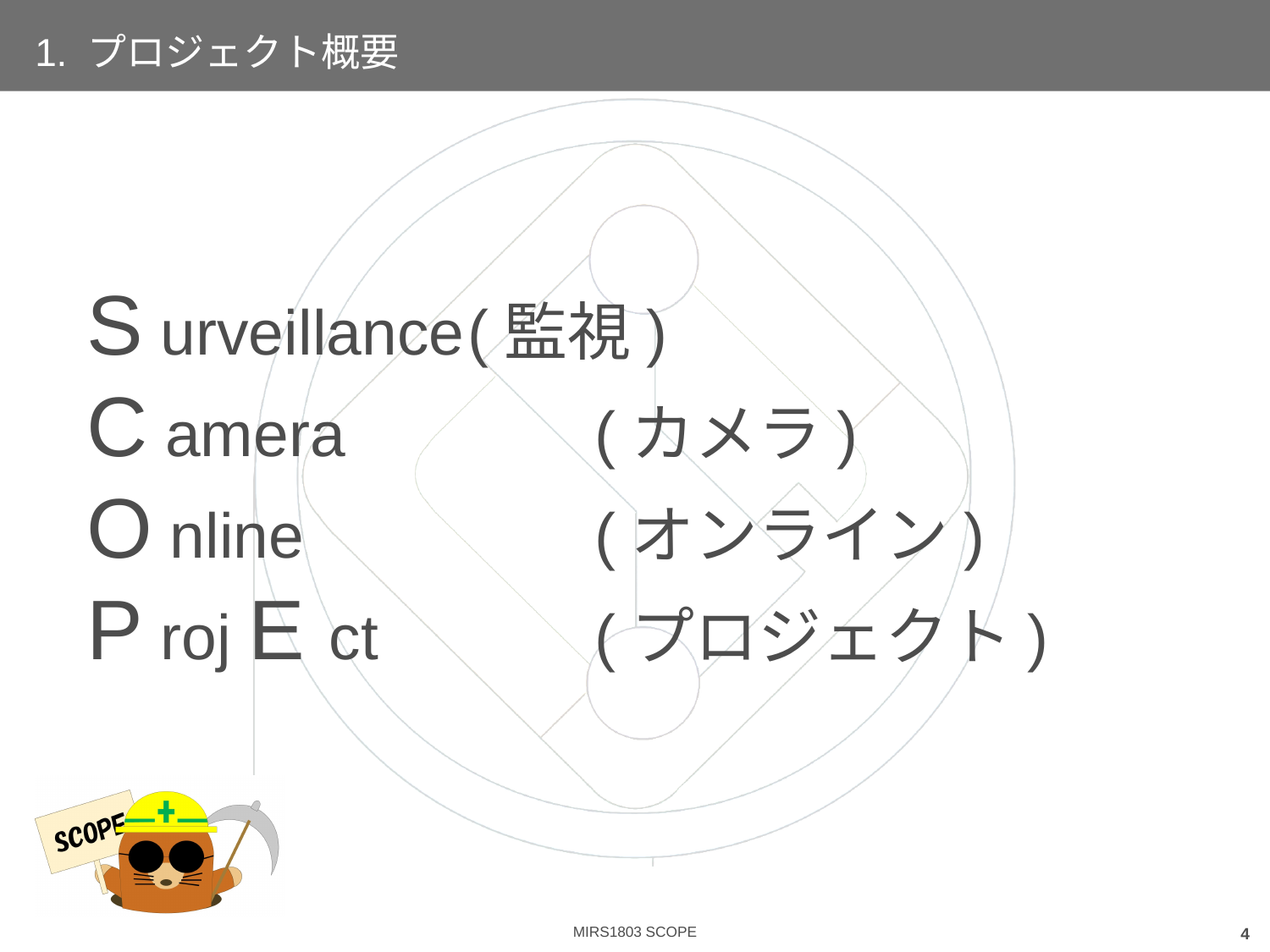

# 1. プロジェクト概要
S urveillance	(監視)
C amera		(カメラ)
O nline			(オンライン)
P roj E ct		(プロジェクト)

4